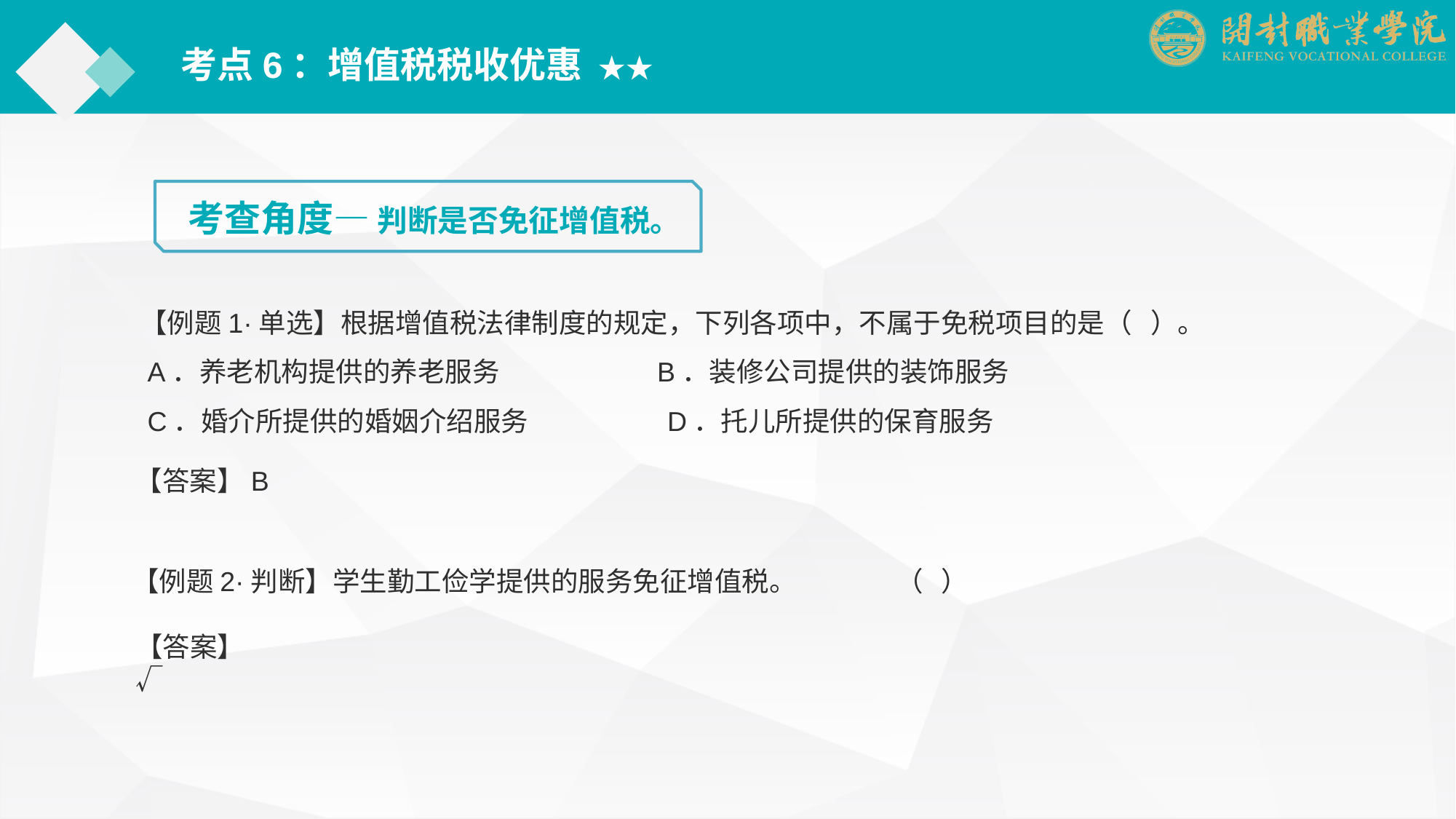

考点6：增值税税收优惠  ★★

考查角度— 判断是否免征增值税。
【例题1·单选】根据增值税法律制度的规定，下列各项中，不属于免税项目的是（   ）。
 A．养老机构提供的养老服务                    　B．装修公司提供的装饰服务
 C．婚介所提供的婚姻介绍服务                 　D．托儿所提供的保育服务
【答案】B
【例题2·判断】学生勤工俭学提供的服务免征增值税。	（   ）
【答案】√